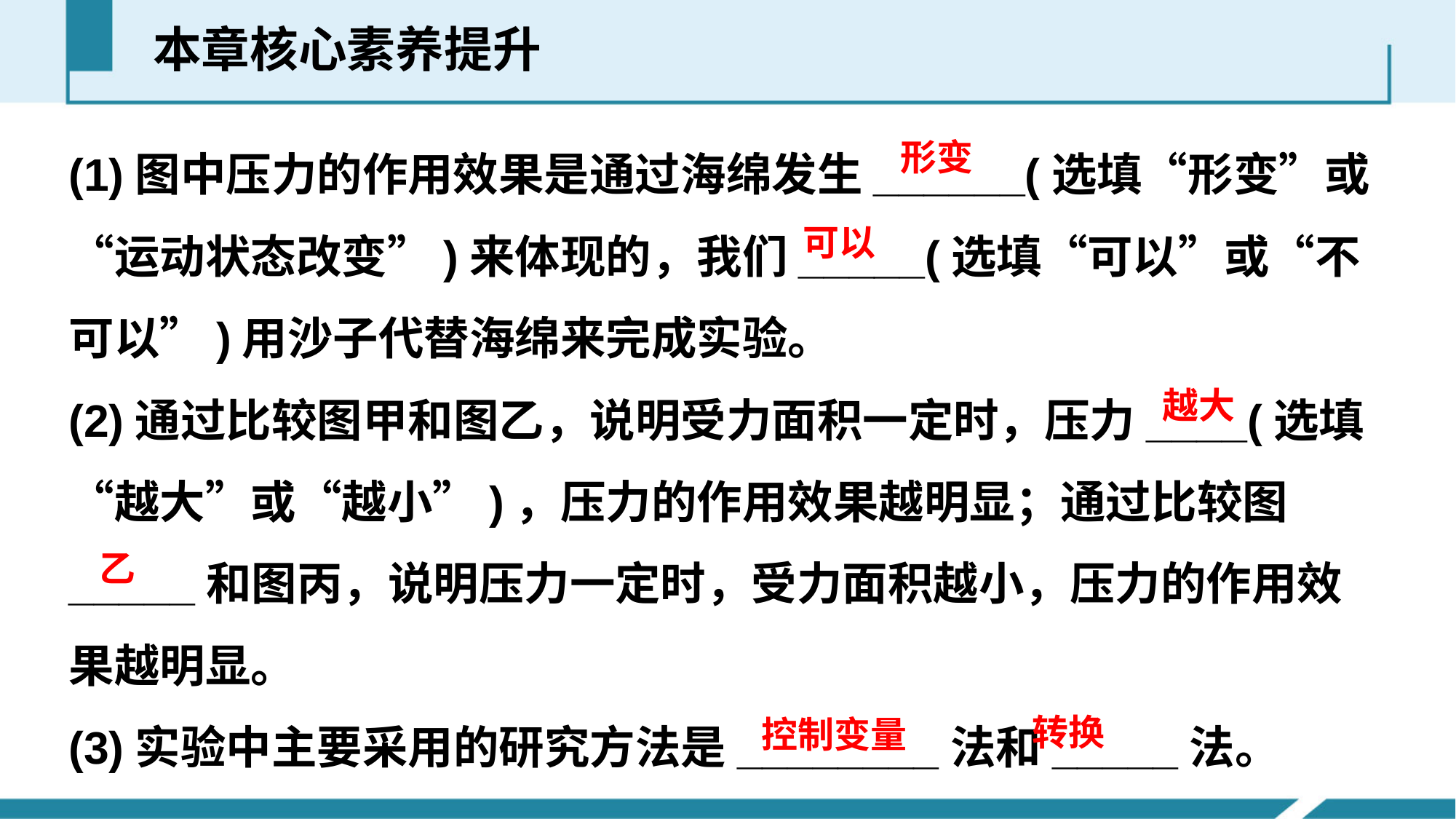

本章核心素养提升
(1)图中压力的作用效果是通过海绵发生______(选填“形变”或“运动状态改变”)来体现的，我们_____(选填“可以”或“不可以”)用沙子代替海绵来完成实验。
(2)通过比较图甲和图乙，说明受力面积一定时，压力____(选填“越大”或“越小”)，压力的作用效果越明显；通过比较图_____和图丙，说明压力一定时，受力面积越小，压力的作用效果越明显。
(3)实验中主要采用的研究方法是________法和_____法。
形变
可以
越大
乙
转换
控制变量